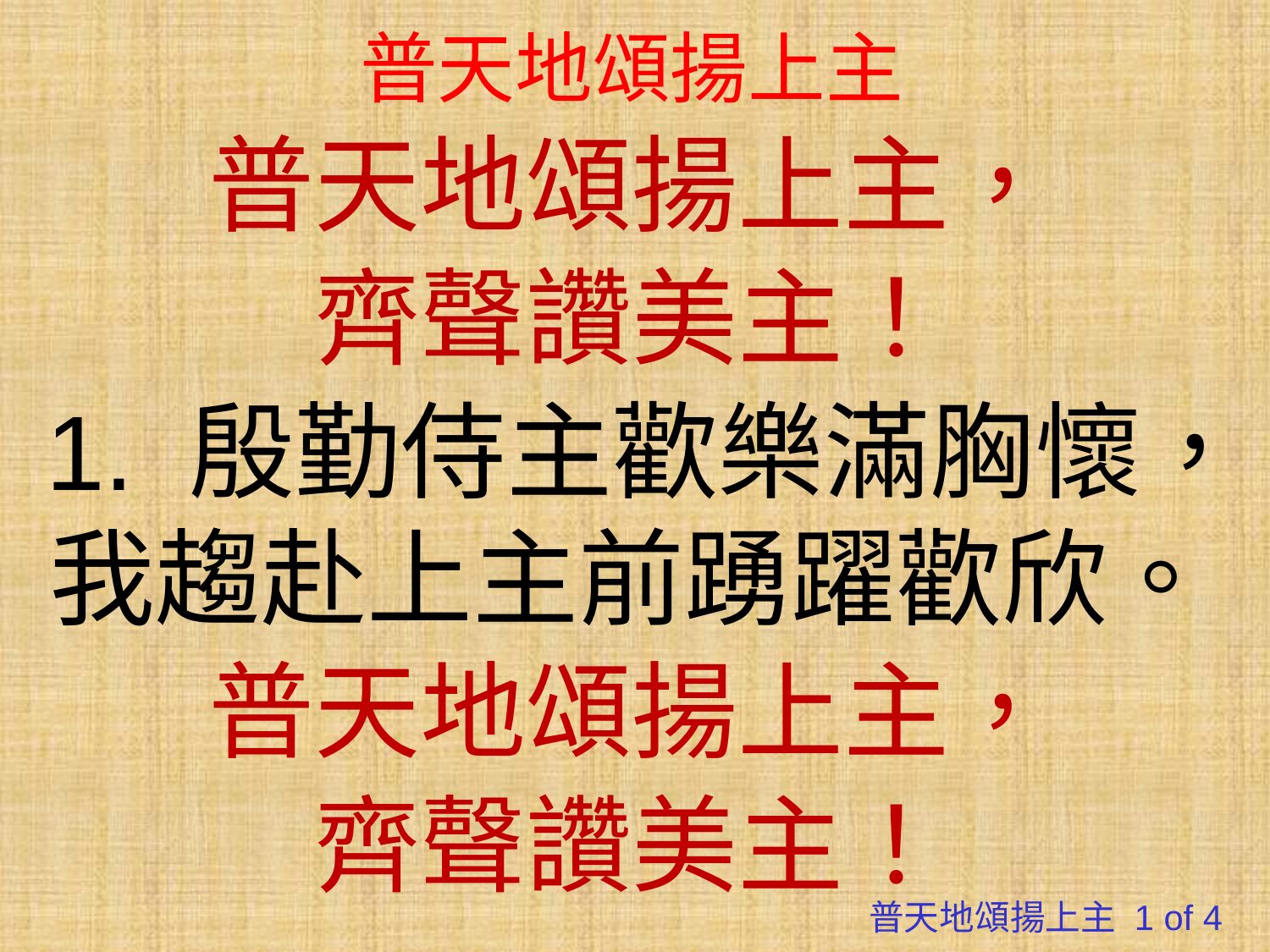

# 普天地頌揚上主
普天地頌揚上主，
齊聲讚美主！
 1. 殷勤侍主歡樂滿胸懷，我趨赴上主前踴躍歡欣。
普天地頌揚上主，
齊聲讚美主！

普天地頌揚上主 1 of 4